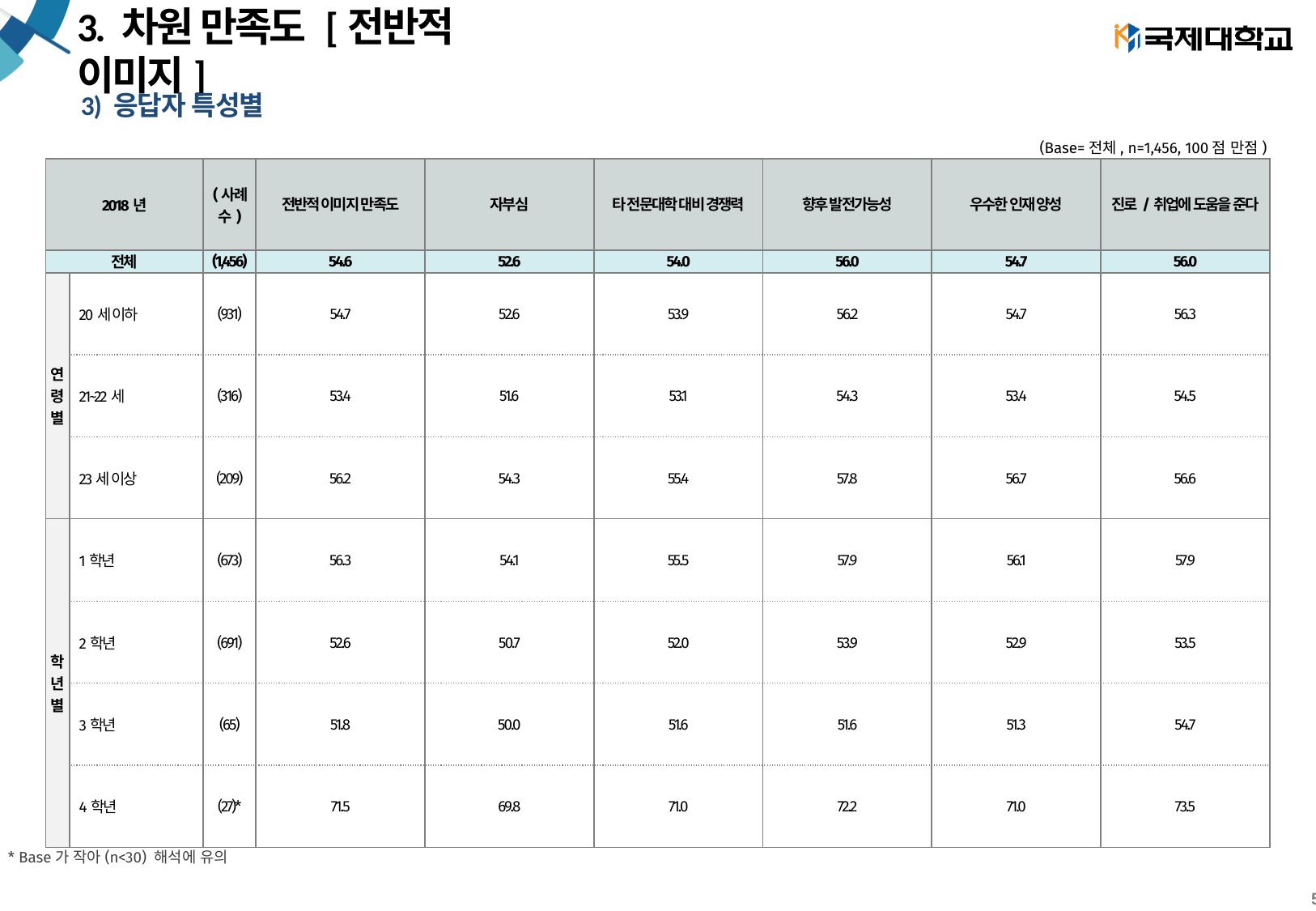

# 3. 차원 만족도 [전반적 이미지]
3) 응답자 특성별
(Base=전체, n=1,456, 100점 만점)
| 2018년 |  | (사례수) | 전반적 이미지 만족도 | 자부심 | 타 전문대학 대비 경쟁력 | 향후 발전가능성 | 우수한 인재 양성 | 진로/취업에 도움을 준다 |
| --- | --- | --- | --- | --- | --- | --- | --- | --- |
| 전체 |  | (1,456) | 54.6 | 52.6 | 54.0 | 56.0 | 54.7 | 56.0 |
| 연 령 별 | 20세 이하 | (931) | 54.7 | 52.6 | 53.9 | 56.2 | 54.7 | 56.3 |
|  | 21~22세 | (316) | 53.4 | 51.6 | 53.1 | 54.3 | 53.4 | 54.5 |
|  | 23세 이상 | (209) | 56.2 | 54.3 | 55.4 | 57.8 | 56.7 | 56.6 |
| 학 년 별 | 1학년 | (673) | 56.3 | 54.1 | 55.5 | 57.9 | 56.1 | 57.9 |
|  | 2학년 | (691) | 52.6 | 50.7 | 52.0 | 53.9 | 52.9 | 53.5 |
|  | 3학년 | (65) | 51.8 | 50.0 | 51.6 | 51.6 | 51.3 | 54.7 |
|  | 4학년 | (27)\* | 71.5 | 69.8 | 71.0 | 72.2 | 71.0 | 73.5 |
* Base가 작아(n<30) 해석에 유의